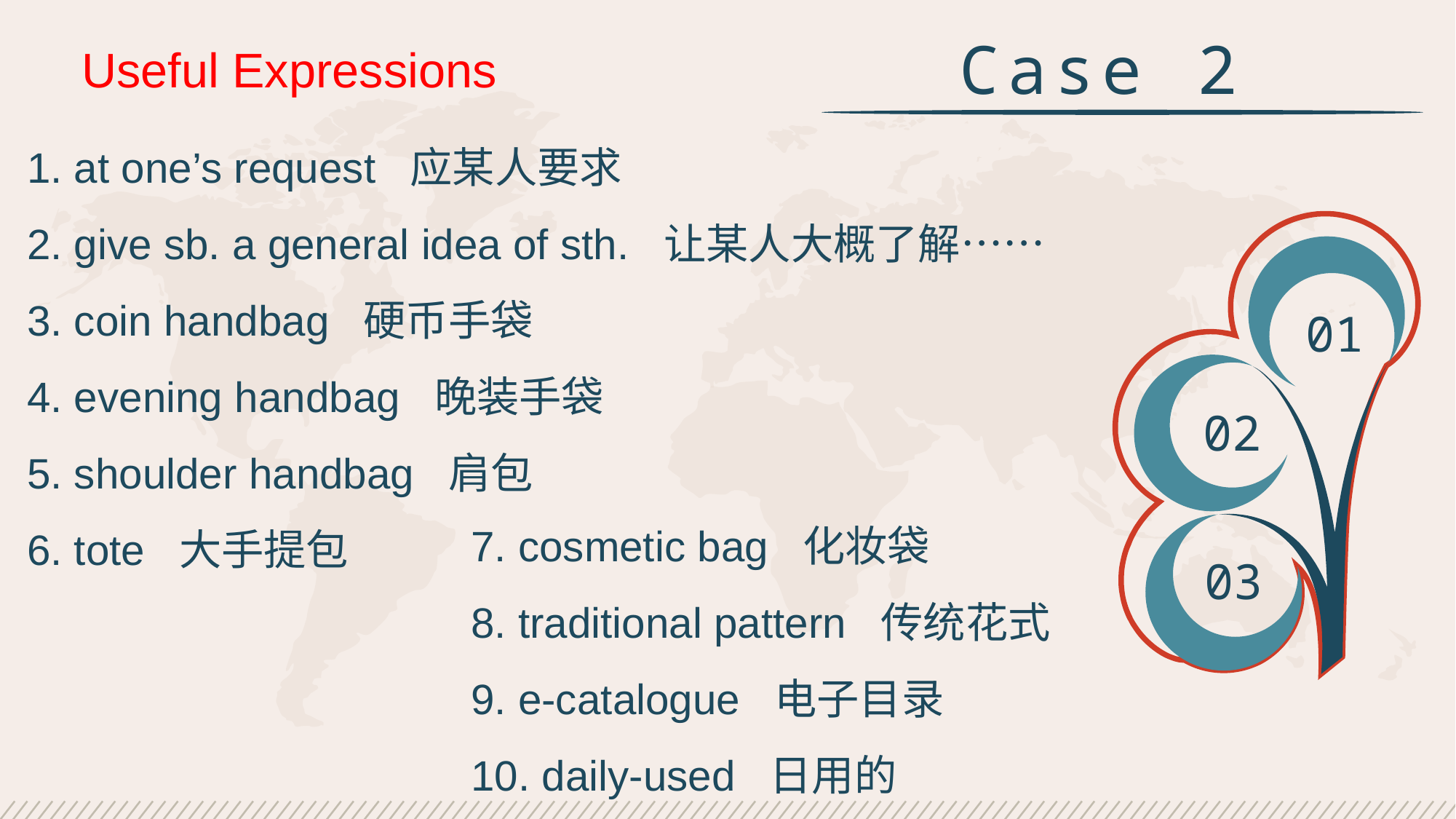

Case 2

Useful Expressions
1. at one’s request  应某人要求
2. give sb. a general idea of sth.  让某人大概了解……
3. coin handbag  硬币手袋
4. evening handbag  晚装手袋
5. shoulder handbag  肩包
6. tote  大手提包

01
02
7. cosmetic bag  化妆袋
8. traditional pattern  传统花式
9. e-catalogue  电子目录
10. daily-used  日用的
03